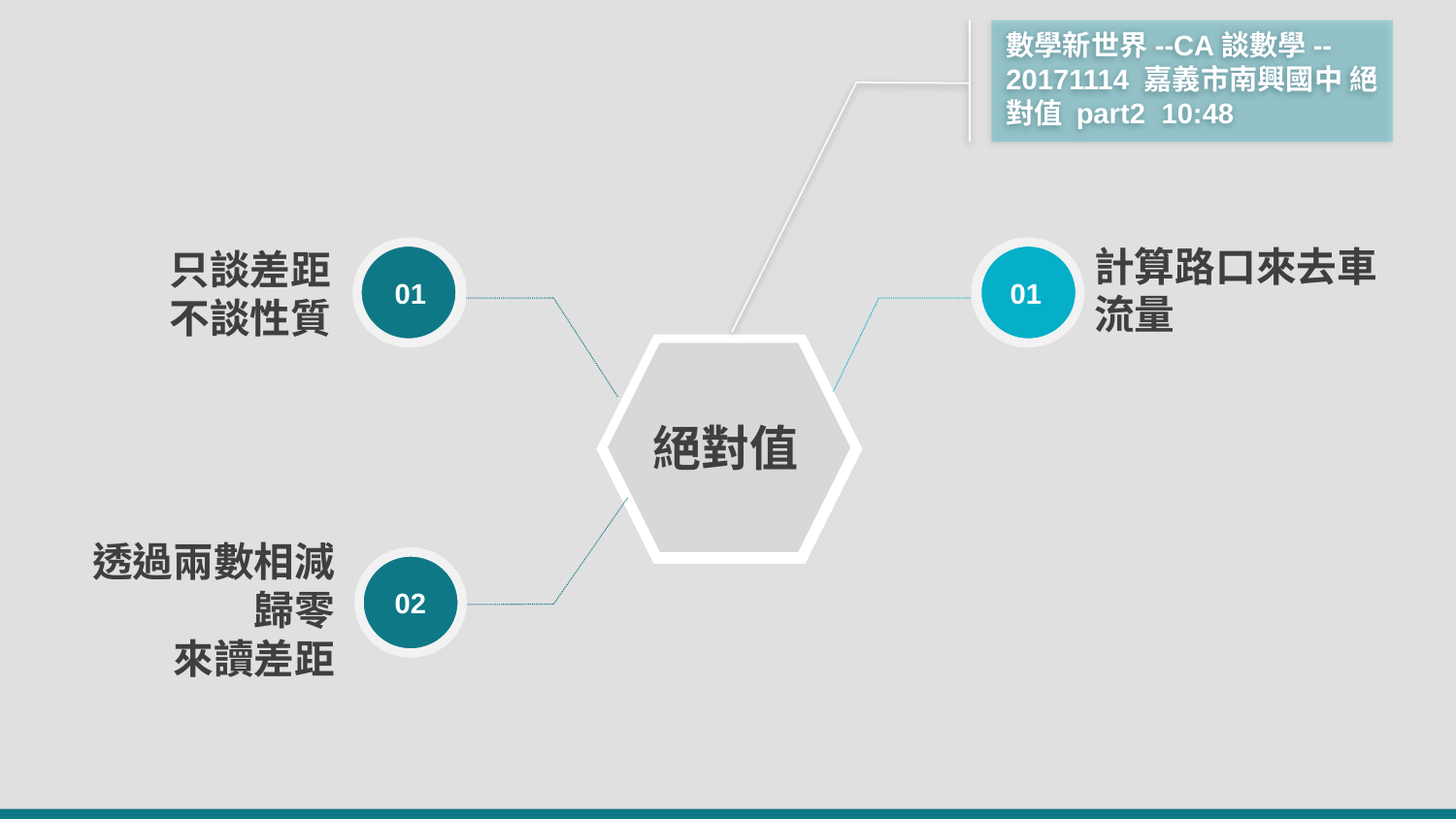

數學新世界--CA談數學--20171114 嘉義市南興國中 絕對值 part2  10:48
計算路口來去車流量

01

只談差距不談性質

01

絕對值
CSWADI

透過兩數相減歸零
來讀差距

02